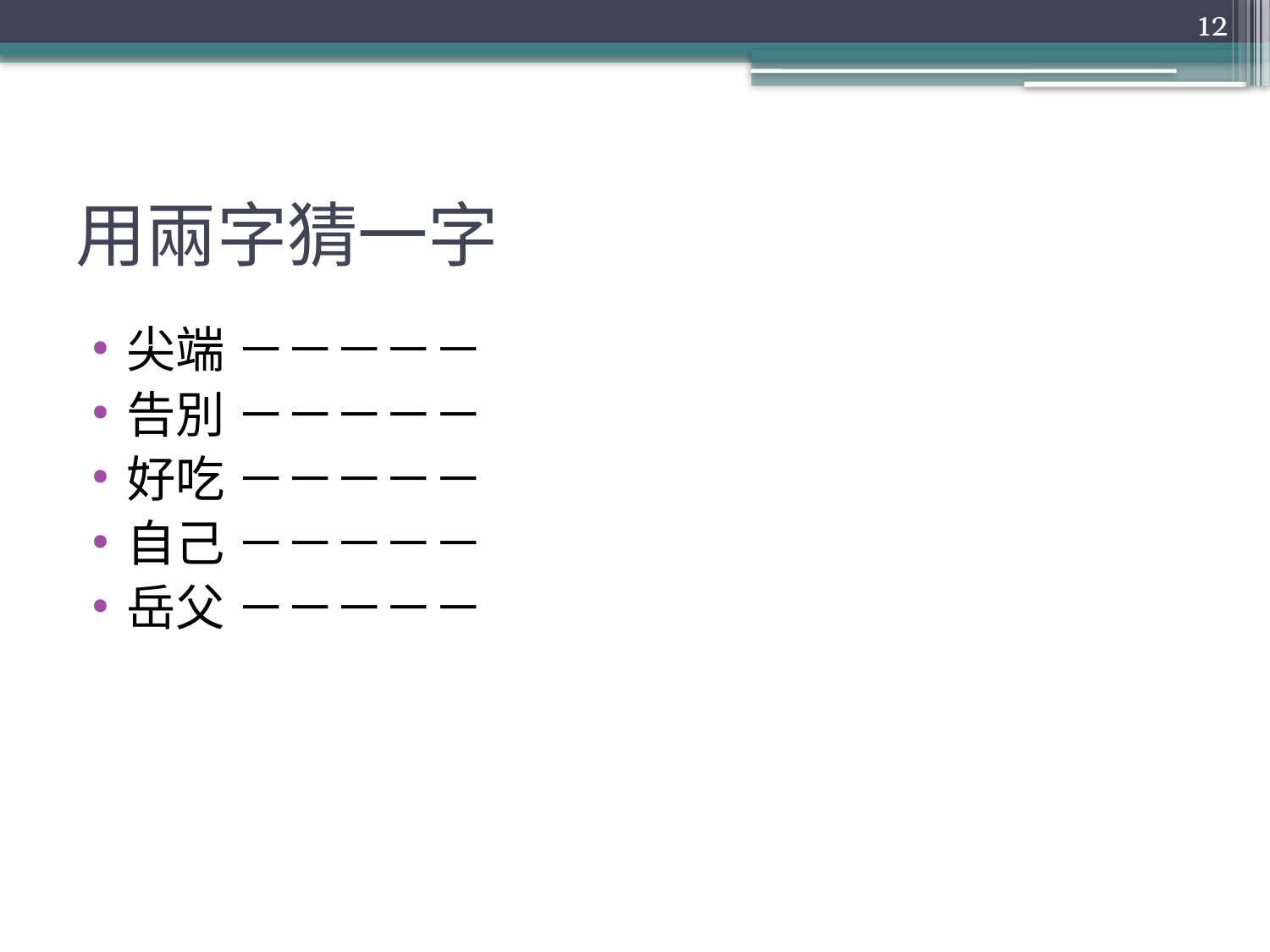

12

# 用兩字猜一字
尖端 －－－－－
告別 －－－－－
好吃 －－－－－
自己 －－－－－
岳父 －－－－－